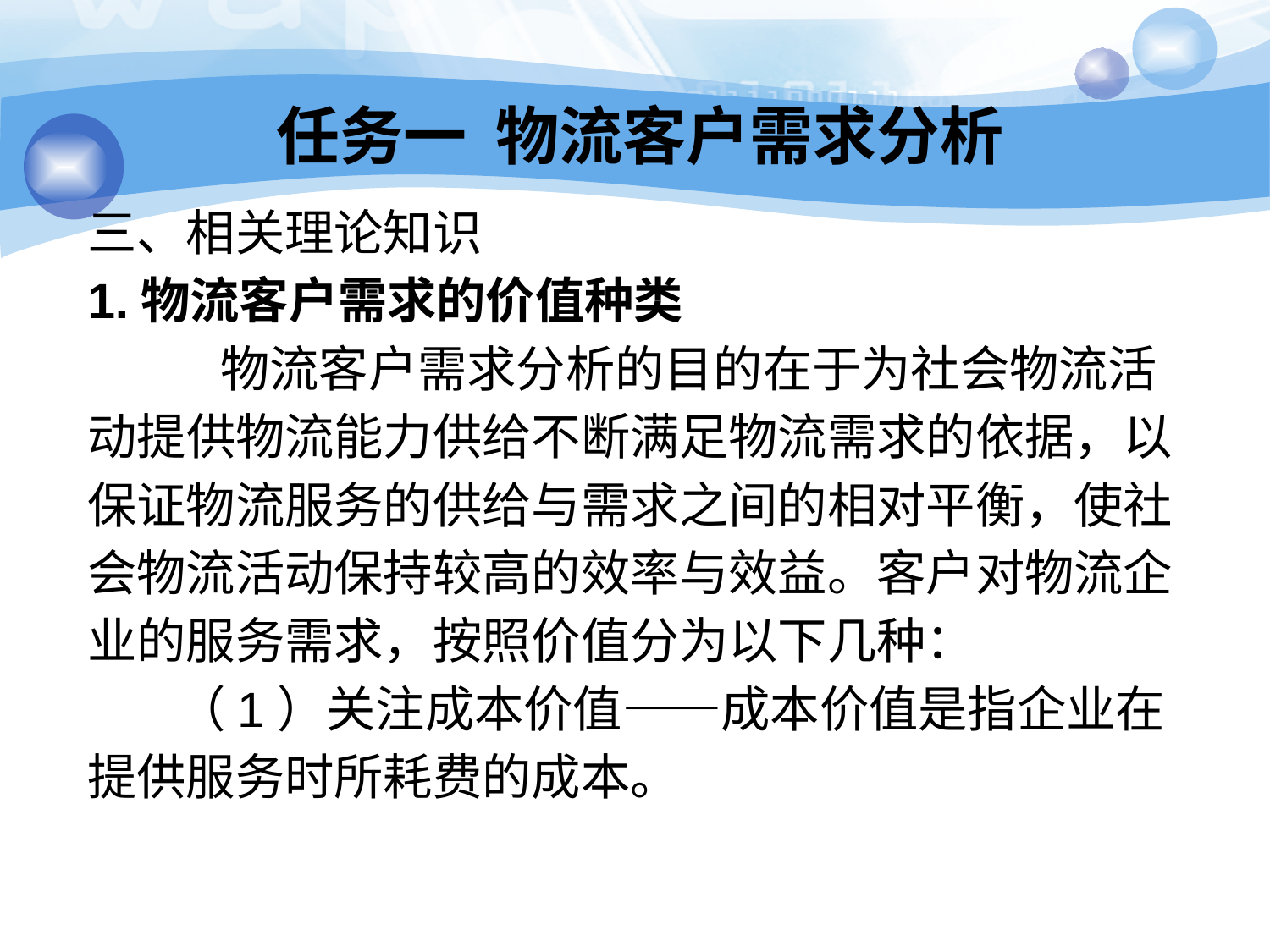

任务一  物流客户需求分析
三、相关理论知识
1.物流客户需求的价值种类
           物流客户需求分析的目的在于为社会物流活动提供物流能力供给不断满足物流需求的依据，以保证物流服务的供给与需求之间的相对平衡，使社会物流活动保持较高的效率与效益。客户对物流企业的服务需求，按照价值分为以下几种：
       （1）关注成本价值——成本价值是指企业在提供服务时所耗费的成本。